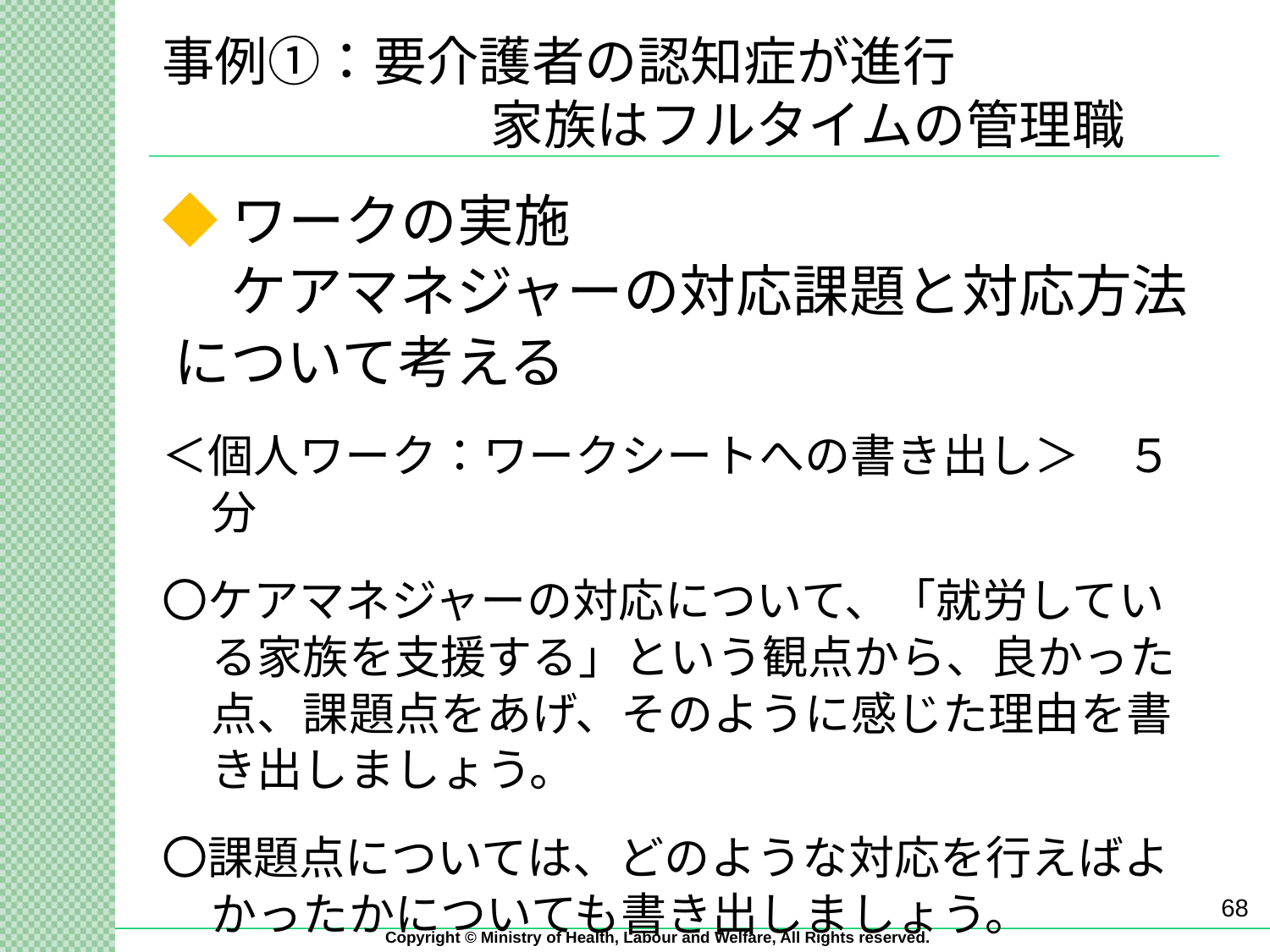

# 事例①：要介護者の認知症が進行 　　　　　 　家族はフルタイムの管理職
◆ワークの実施
　ケアマネジャーの対応課題と対応方法について考える
＜個人ワーク：ワークシートへの書き出し＞　５分
〇ケアマネジャーの対応について、「就労している家族を支援する」という観点から、良かった点、課題点をあげ、そのように感じた理由を書き出しましょう。
〇課題点については、どのような対応を行えばよかったかについても書き出しましょう。
68
Copyright © Ministry of Health, Labour and Welfare, All Rights reserved.